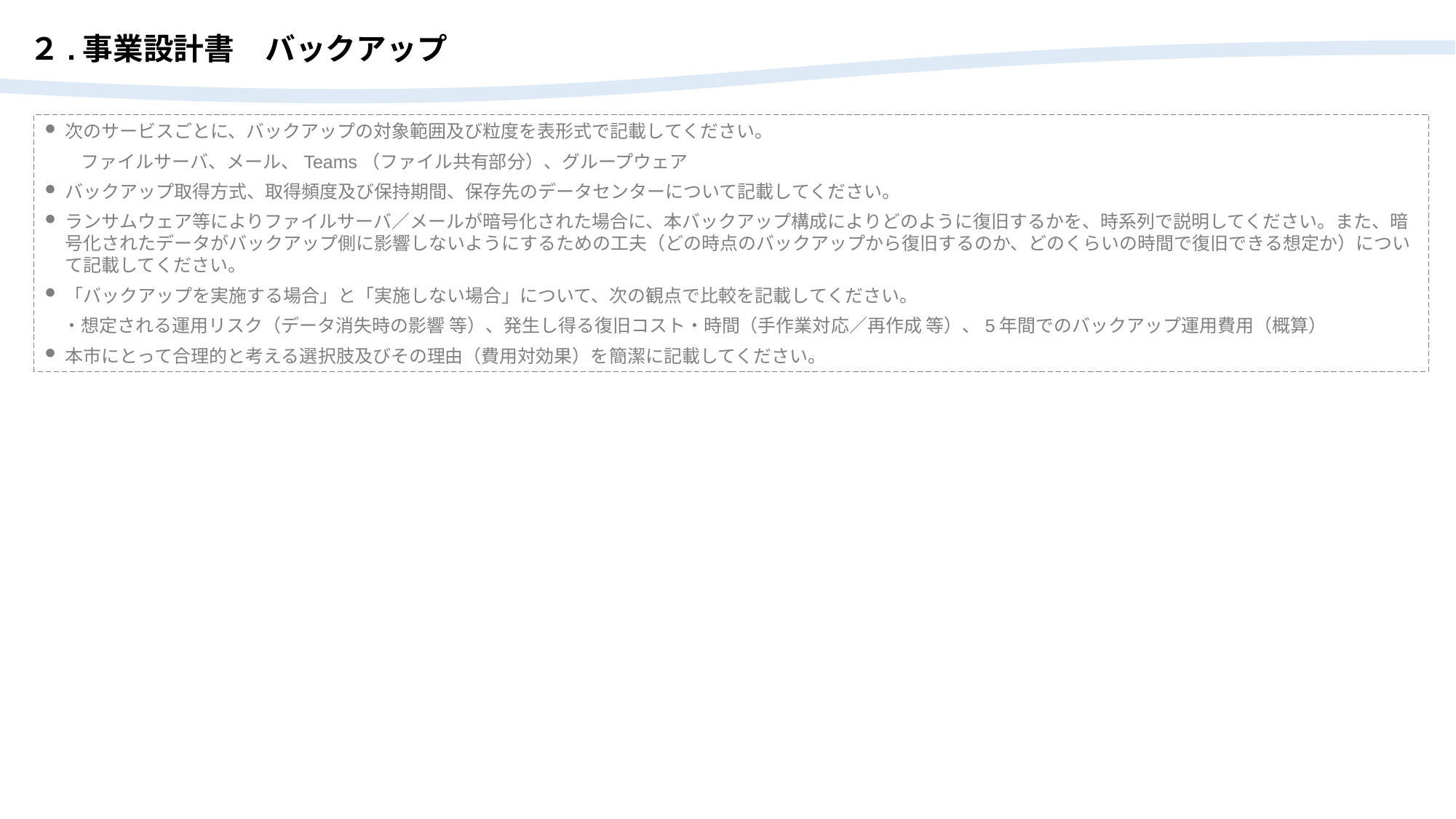

２.事業設計書　バックアップ

次のサービスごとに、バックアップの対象範囲及び粒度を表形式で記載してください。
　　ファイルサーバ、メール、Teams（ファイル共有部分）、グループウェア
バックアップ取得方式、取得頻度及び保持期間、保存先のデータセンターについて記載してください。
ランサムウェア等によりファイルサーバ／メールが暗号化された場合に、本バックアップ構成によりどのように復旧するかを、時系列で説明してください。また、暗号化されたデータがバックアップ側に影響しないようにするための工夫（どの時点のバックアップから復旧するのか、どのくらいの時間で復旧できる想定か）について記載してください。
「バックアップを実施する場合」と「実施しない場合」について、次の観点で比較を記載してください。
　・想定される運用リスク（データ消失時の影響 等）、発生し得る復旧コスト・時間（手作業対応／再作成 等）、5年間でのバックアップ運用費用（概算）
本市にとって合理的と考える選択肢及びその理由（費用対効果）を簡潔に記載してください。